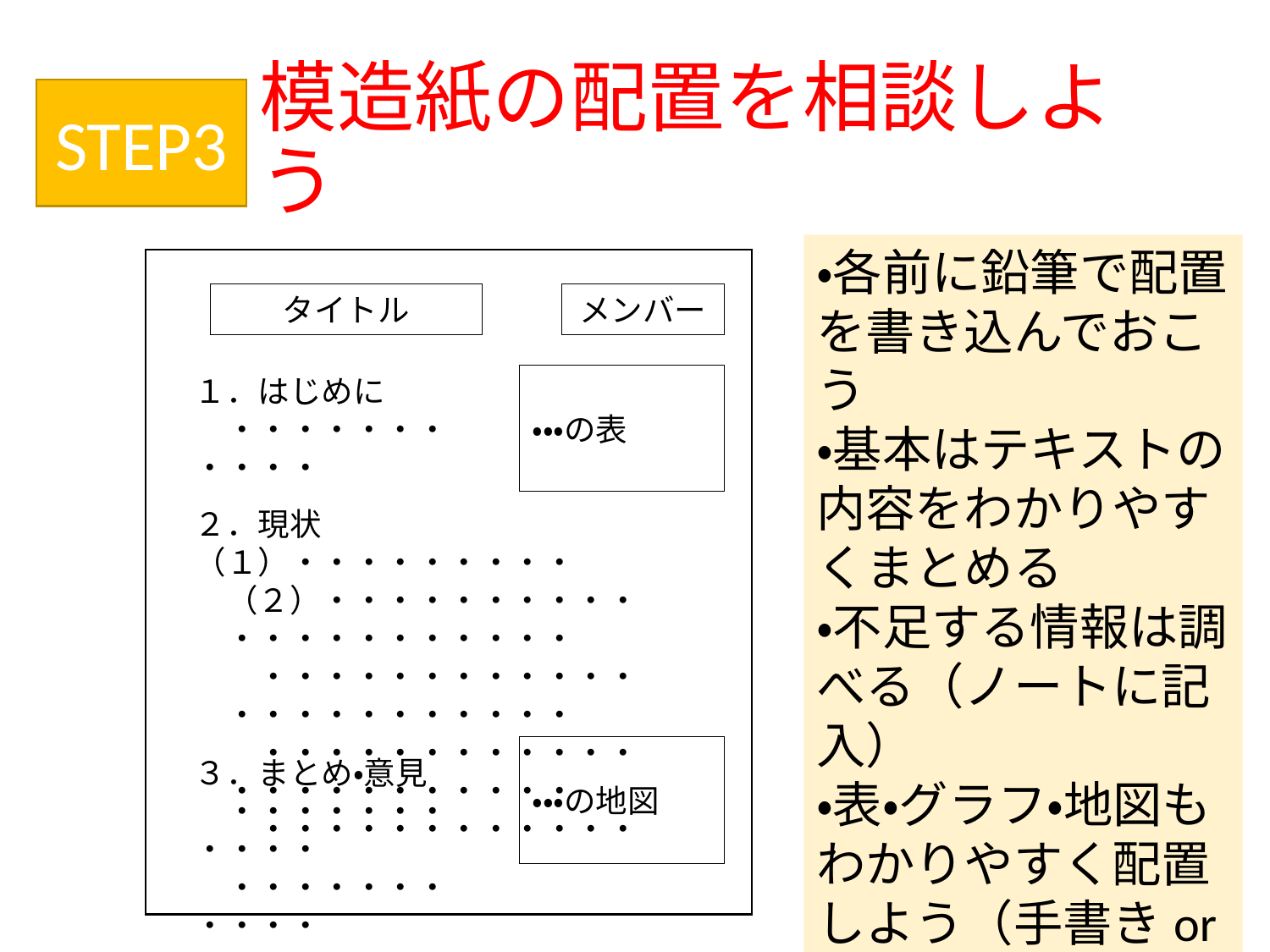

# 模造紙の配置を相談しよう
STEP3
・各前に鉛筆で配置を書き込んでおこう
・基本はテキストの内容をわかりやすくまとめる
・不足する情報は調べる（ノートに記入）
・表・グラフ・地図もわかりやすく配置しよう（手書きor拡大コピーで）

タイトル
メンバー
１．はじめに
　・・・・・・・・・・・

・・・の表

２．現状
（１）・・・・・・・・・　　　　　（２）・・・・・・・・・・
　・・・・・・・・・・・　　　　　　・・・・・・・・・・・・
　・・・・・・・・・・・　　　　　　・・・・・・・・・・・・
　・・・・・・・・・・・　　　　　　・・・・・・・・・・・・

・・・の地図

３．まとめ・意見
　・・・・・・・・・・・
　・・・・・・・・・・・